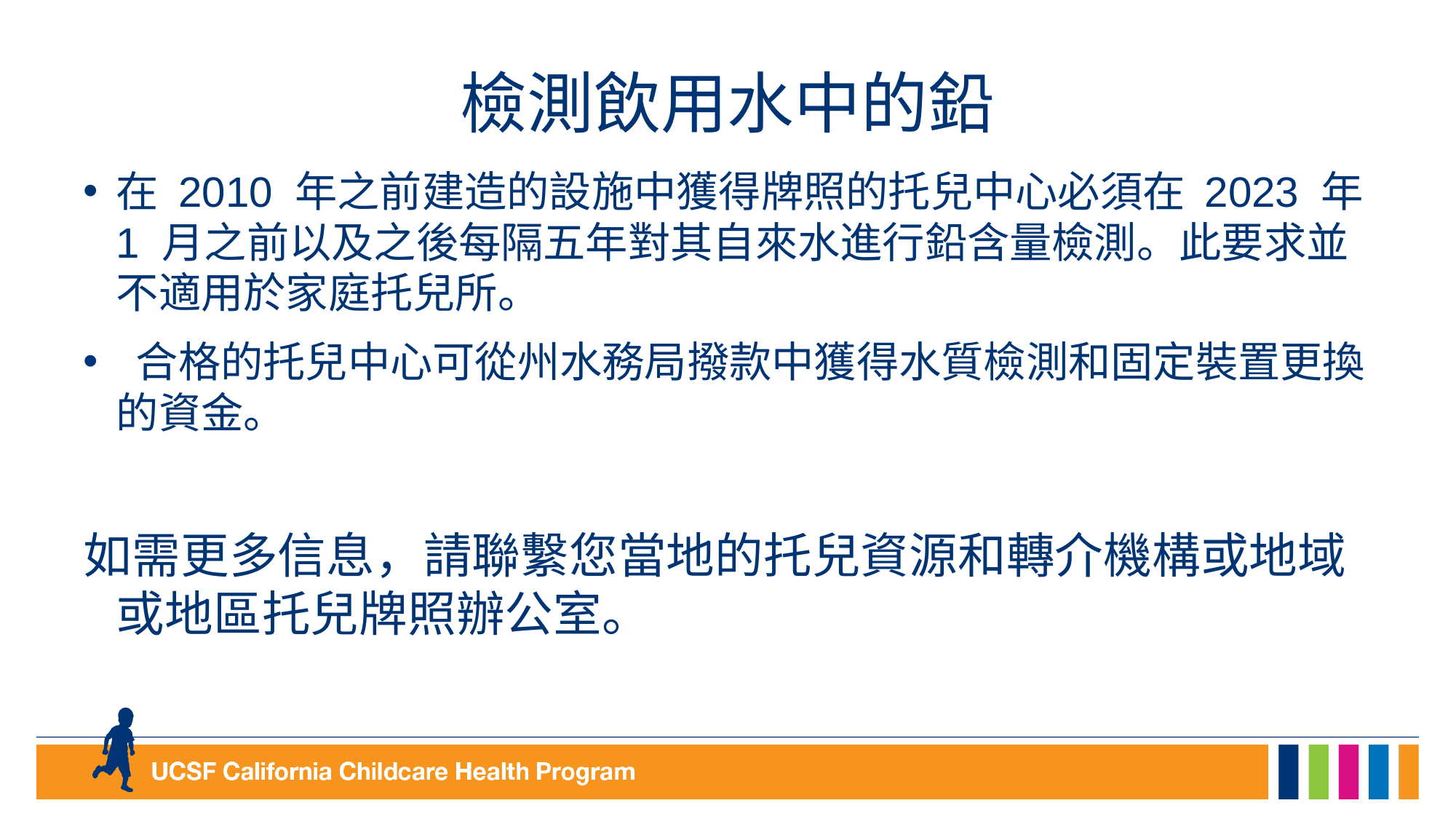

# 檢測飲用水中的鉛
在 2010 年之前建造的設施中獲得牌照的托兒中心必須在 2023 年 1 月之前以及之後每隔五年對其自來水進行鉛含量檢測。此要求並不適用於家庭托兒所。​
 合格的托兒中心可從州水務局撥款中獲得水質檢測和固定裝置更換的資金。​​​

如需更多信息，請聯繫您當地的托兒資源和轉介機構或地域或地區托兒牌照辦公室。​